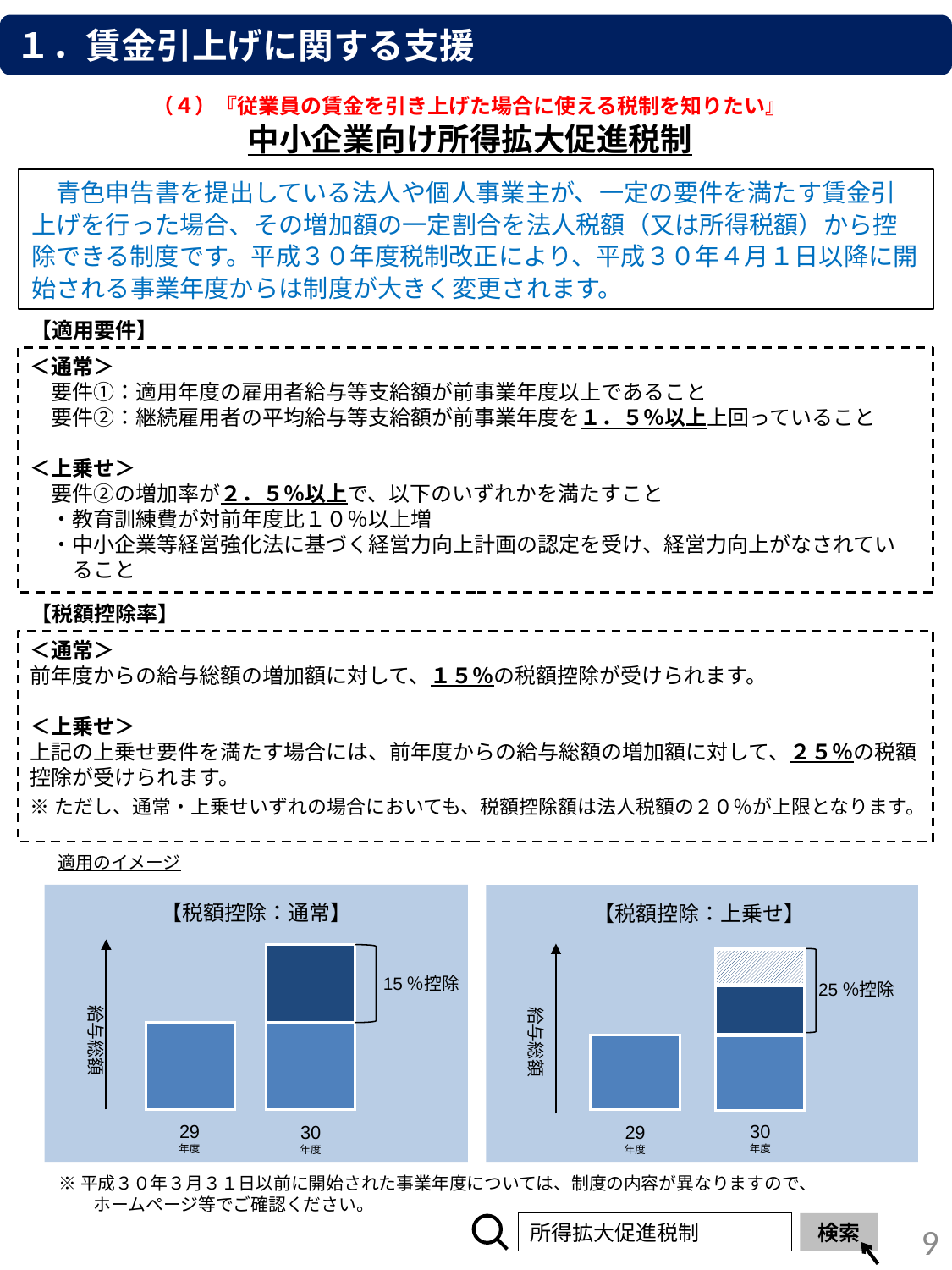

１．賃金引上げに関する支援
（４）『従業員の賃金を引き上げた場合に使える税制を知りたい』
中小企業向け所得拡大促進税制
　青色申告書を提出している法人や個人事業主が、一定の要件を満たす賃金引上げを行った場合、その増加額の一定割合を法人税額（又は所得税額）から控除できる制度です。平成３０年度税制改正により、平成３０年４月１日以降に開始される事業年度からは制度が大きく変更されます。
【適用要件】
＜通常＞
　要件①：適用年度の雇用者給与等支給額が前事業年度以上であること
　要件②：継続雇用者の平均給与等支給額が前事業年度を１．５％以上上回っていること

＜上乗せ＞
　要件②の増加率が２．５％以上で、以下のいずれかを満たすこと
　・教育訓練費が対前年度比１０％以上増
　・中小企業等経営強化法に基づく経営力向上計画の認定を受け、経営力向上がなされてい
　　ること
【税額控除率】
＜通常＞
前年度からの給与総額の増加額に対して、１５％の税額控除が受けられます。

＜上乗せ＞
上記の上乗せ要件を満たす場合には、前年度からの給与総額の増加額に対して、２５％の税額控除が受けられます。
※ただし、通常・上乗せいずれの場合においても、税額控除額は法人税額の２０％が上限となります。
適用のイメージ

【税額控除：通常】
【税額控除：上乗せ】

15％控除
25％控除

給与総額
給与総額

29
年度
30
年度
30
年度
29
年度
※平成３０年３月３１日以前に開始された事業年度については、制度の内容が異なりますので、
　　ホームページ等でご確認ください。
9
所得拡大促進税制
検索